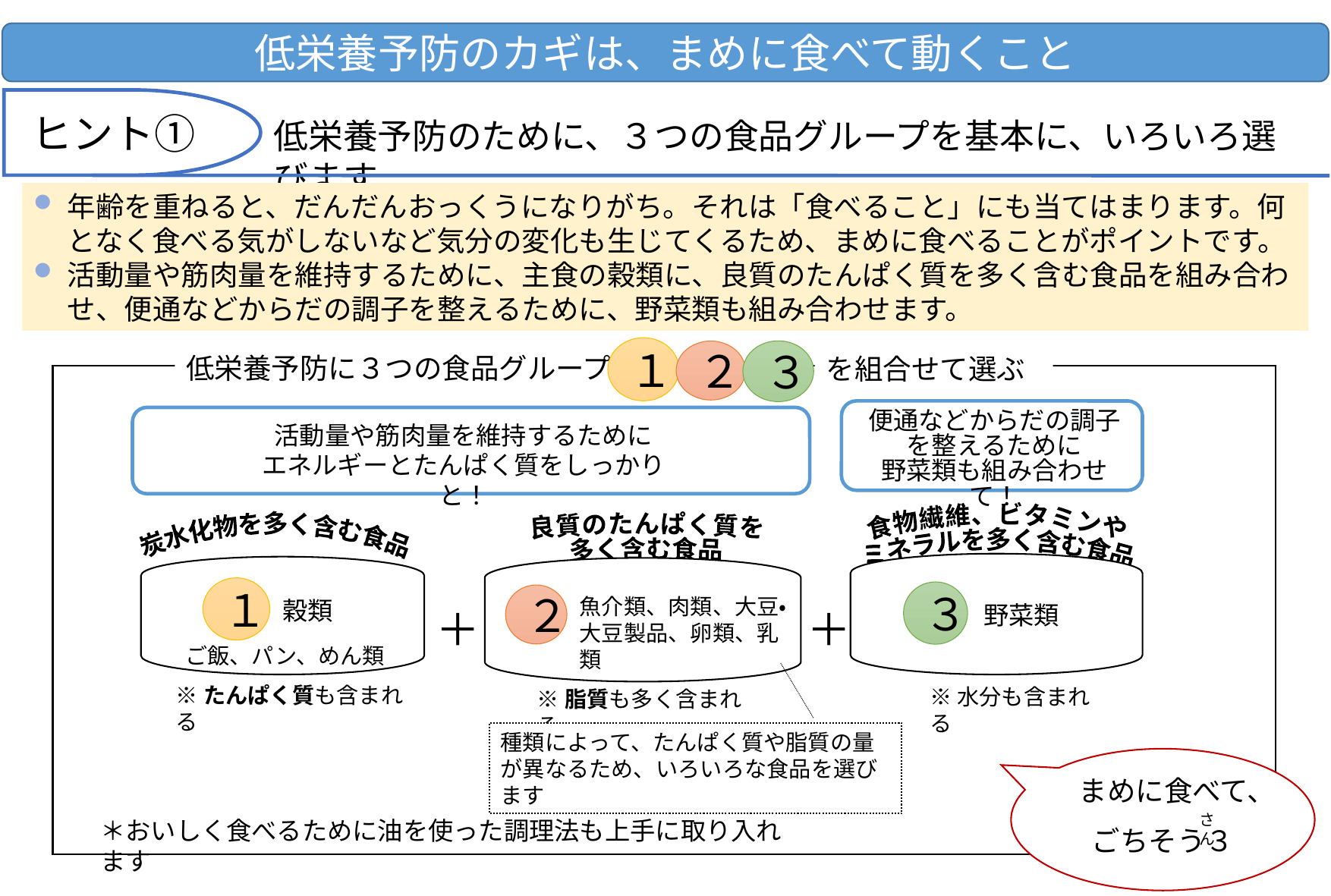

低栄養予防のカギは、まめに食べて動くこと
ヒント①
低栄養予防のために、３つの食品グループを基本に、いろいろ選びます
年齢を重ねると、だんだんおっくうになりがち。それは「食べること」にも当てはまります。何となく食べる気がしないなど気分の変化も生じてくるため、まめに食べることがポイントです。
活動量や筋肉量を維持するために、主食の穀類に、良質のたんぱく質を多く含む食品を組み合わせ、便通などからだの調子を整えるために、野菜類も組み合わせます。
１
３
２
低栄養予防に３つの食品グループ
を組合せて選ぶ

便通などからだの調子を整えるために
野菜類も組み合わせて！

活動量や筋肉量を維持するために
エネルギーとたんぱく質をしっかりと！

炭水化物を多く含む食品
食物繊維、ビタミンや
ミネラルを多く含む食品
良質のたんぱく質を
多く含む食品

１
３
２
魚介類、肉類、大豆・大豆製品、卵類、乳類
穀類
野菜類
＋
＋
ご飯、パン、めん類
※たんぱく質も含まれる
※水分も含まれる
※脂質も多く含まれる
種類によって、たんぱく質や脂質の量が異なるため、いろいろな食品を選びます
まめに食べて、

ごちそう３
さん
＊おいしく食べるために油を使った調理法も上手に取り入れます